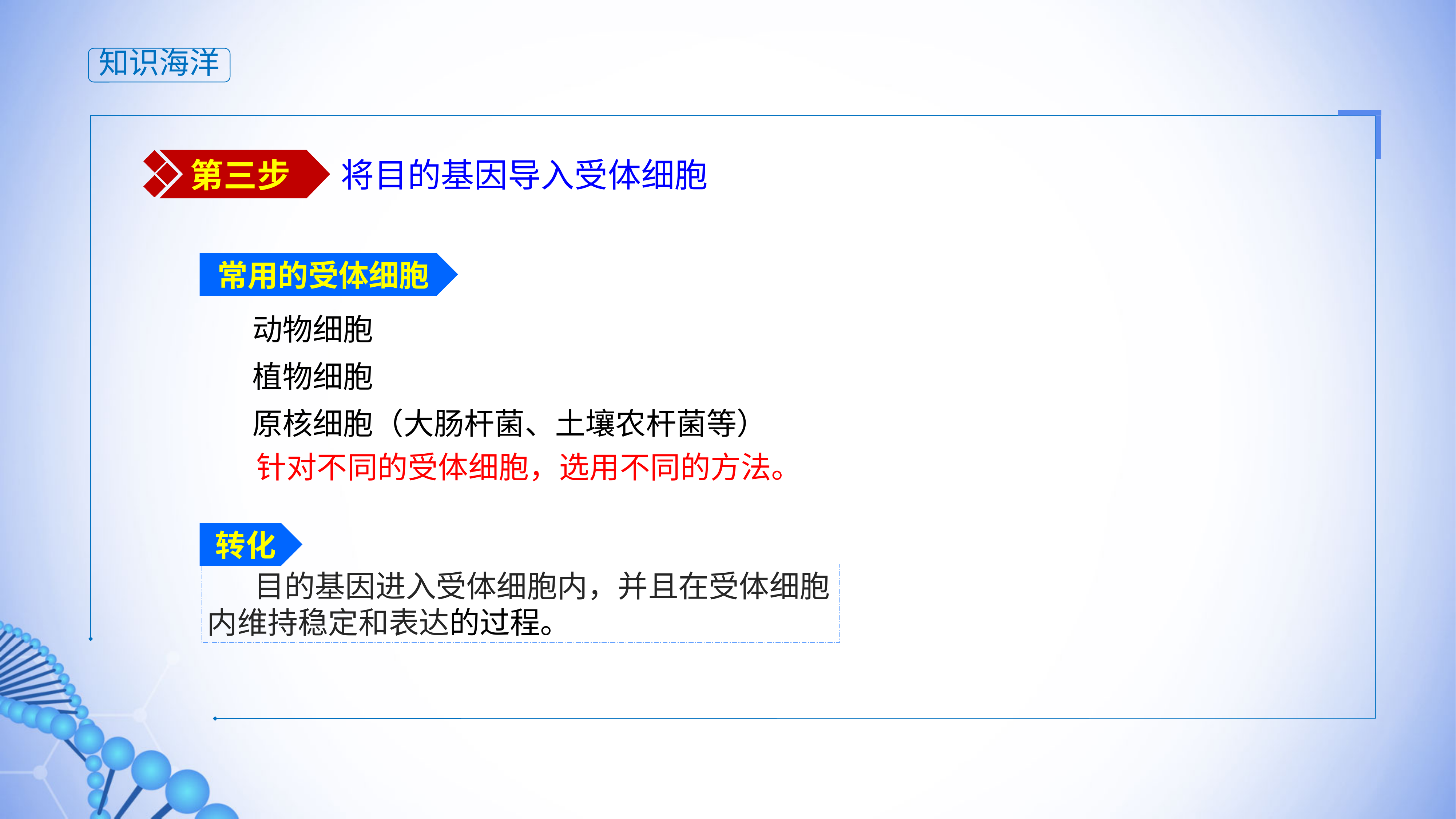

知识海洋

第三步
将目的基因导入受体细胞
常用的受体细胞
动物细胞
植物细胞
原核细胞（大肠杆菌、土壤农杆菌等）
针对不同的受体细胞，选用不同的方法。
转化
目的基因进入受体细胞内，并且在受体细胞内维持稳定和表达的过程。